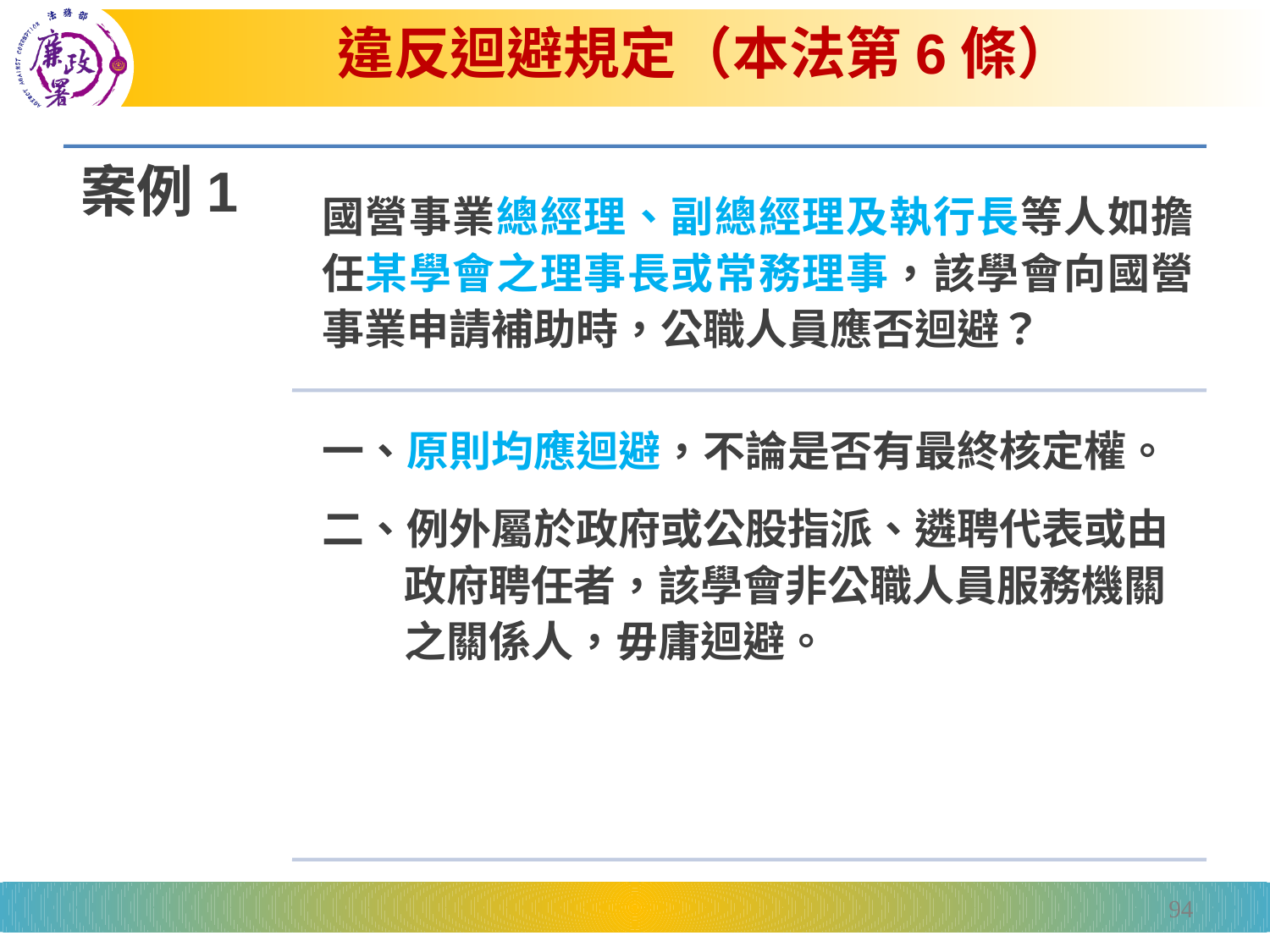

# 違反迴避規定（本法第6條）
案例1
國營事業總經理、副總經理及執行長等人如擔任某學會之理事長或常務理事，該學會向國營事業申請補助時，公職人員應否迴避？
一、原則均應迴避，不論是否有最終核定權。
二、例外屬於政府或公股指派、遴聘代表或由政府聘任者，該學會非公職人員服務機關之關係人，毋庸迴避。
94